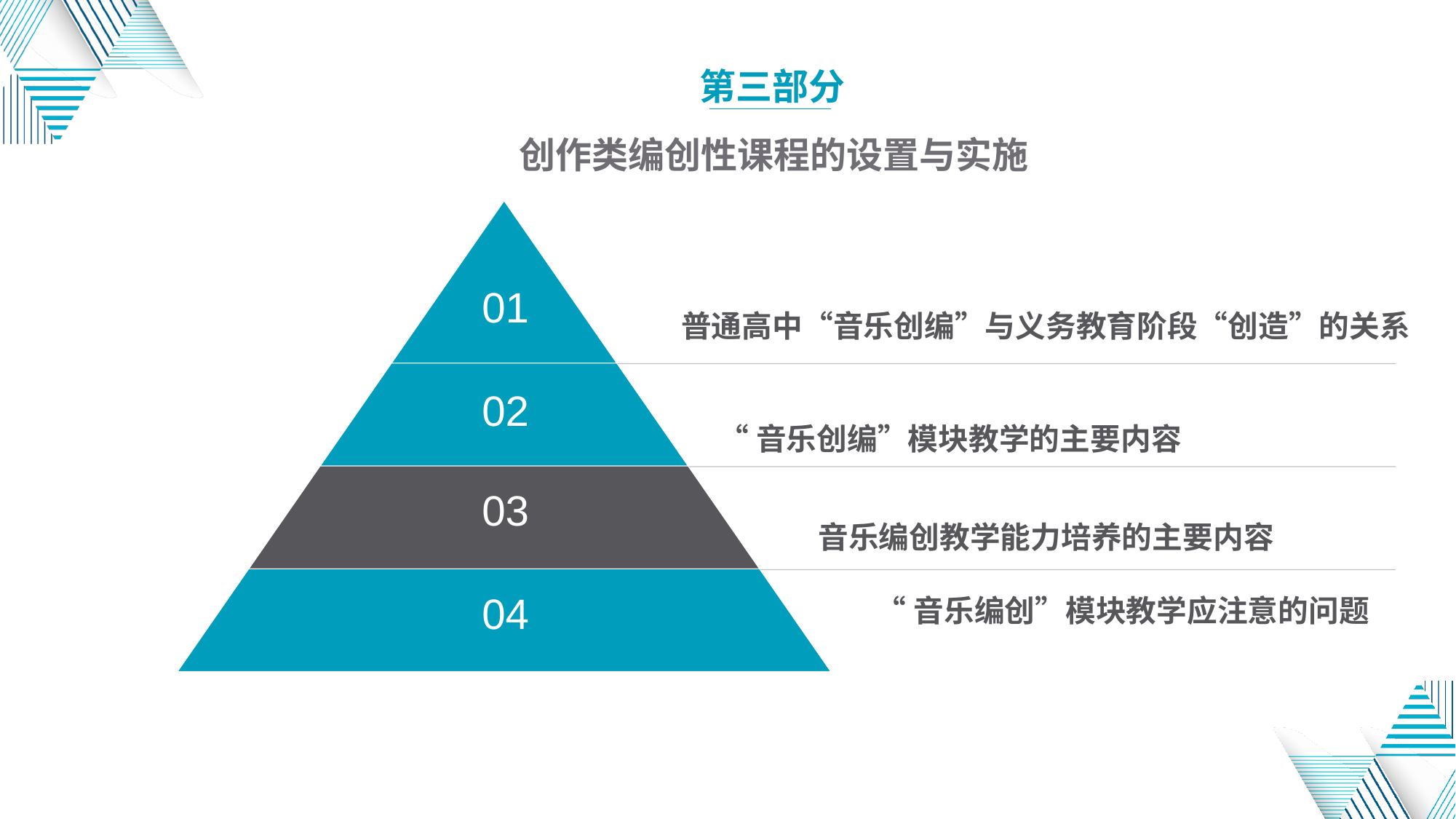

第三部分
创作类编创性课程的设置与实施

01
普通高中“音乐创编”与义务教育阶段“创造”的关系
02
“音乐创编”模块教学的主要内容
03
音乐编创教学能力培养的主要内容
04
“音乐编创”模块教学应注意的问题